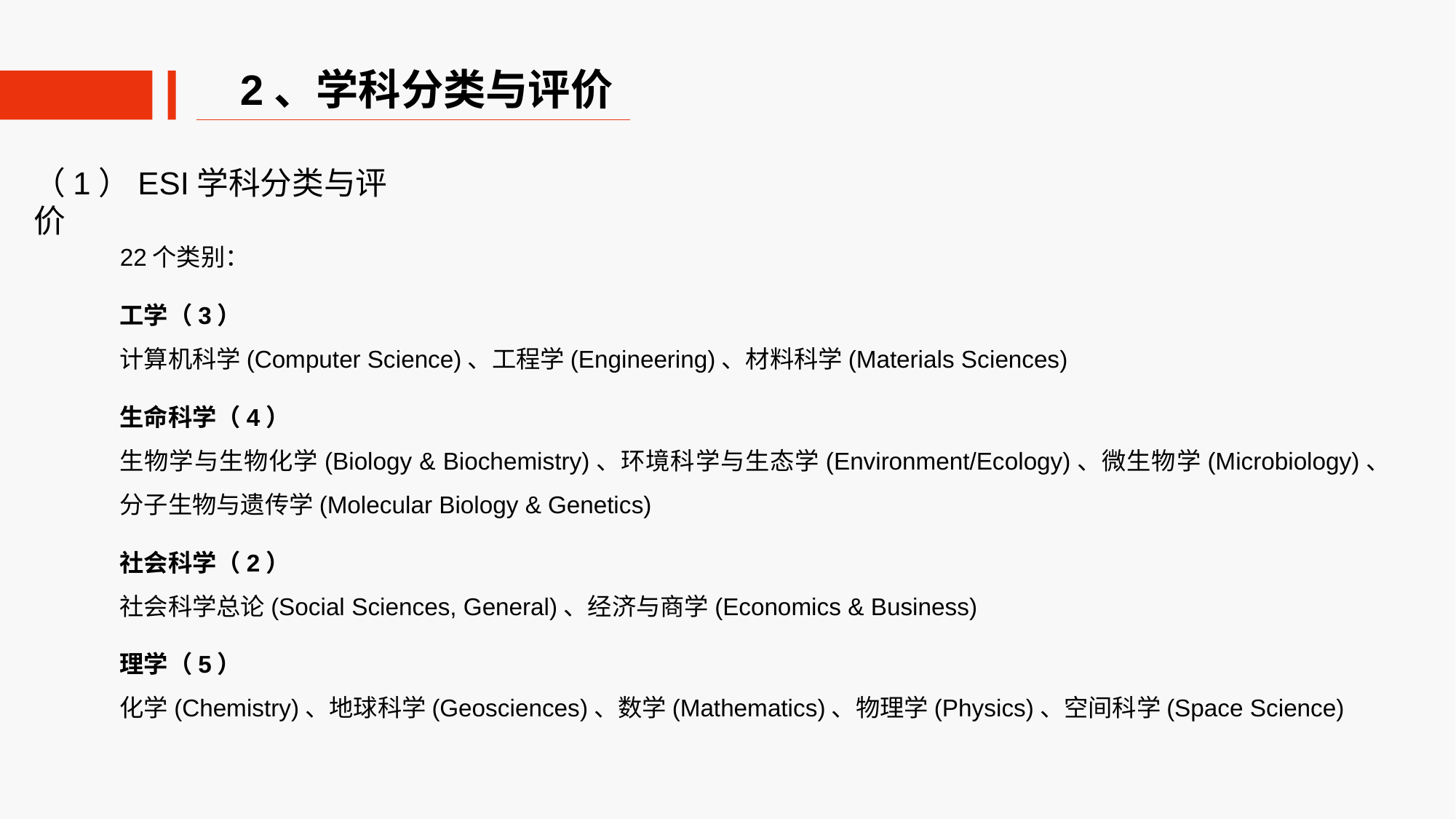

2、学科分类与评价

（1）ESI学科分类与评价
22个类别：
工学（3）
计算机科学(Computer Science)、工程学(Engineering)、材料科学(Materials Sciences)
生命科学（4）
生物学与生物化学(Biology & Biochemistry)、环境科学与生态学(Environment/Ecology)、微生物学(Microbiology)、分子生物与遗传学(Molecular Biology & Genetics)
社会科学（2）
社会科学总论(Social Sciences, General)、经济与商学(Economics & Business)
理学（5）
化学(Chemistry)、地球科学(Geosciences)、数学(Mathematics)、物理学(Physics)、空间科学(Space Science)